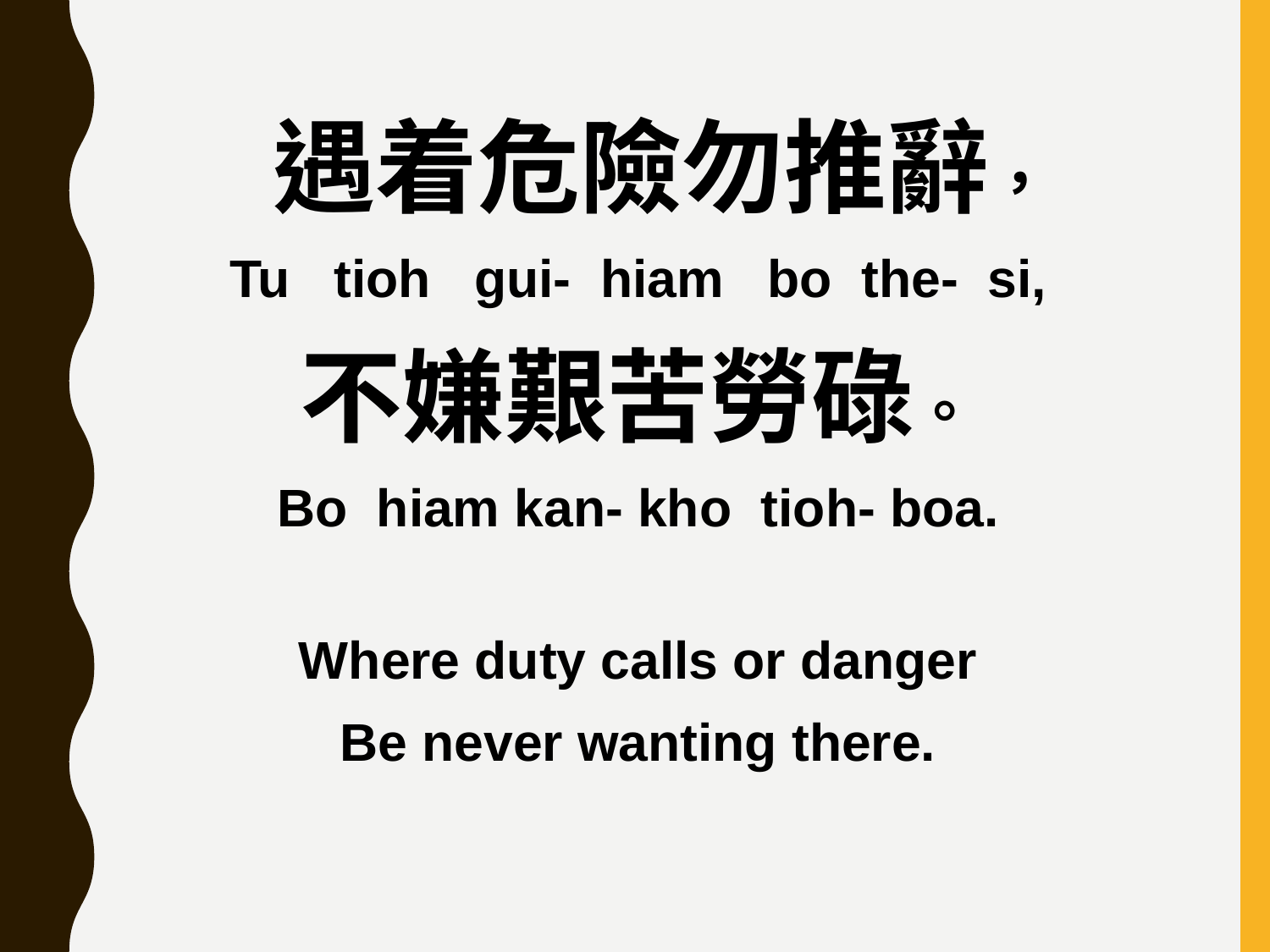

遇着危險勿推辭，
Tu   tioh   gui-  hiam   bo  the-  si,
不嫌艱苦勞碌。
Bo  hiam kan- kho  tioh- boa.

Where duty calls or danger
Be never wanting there.